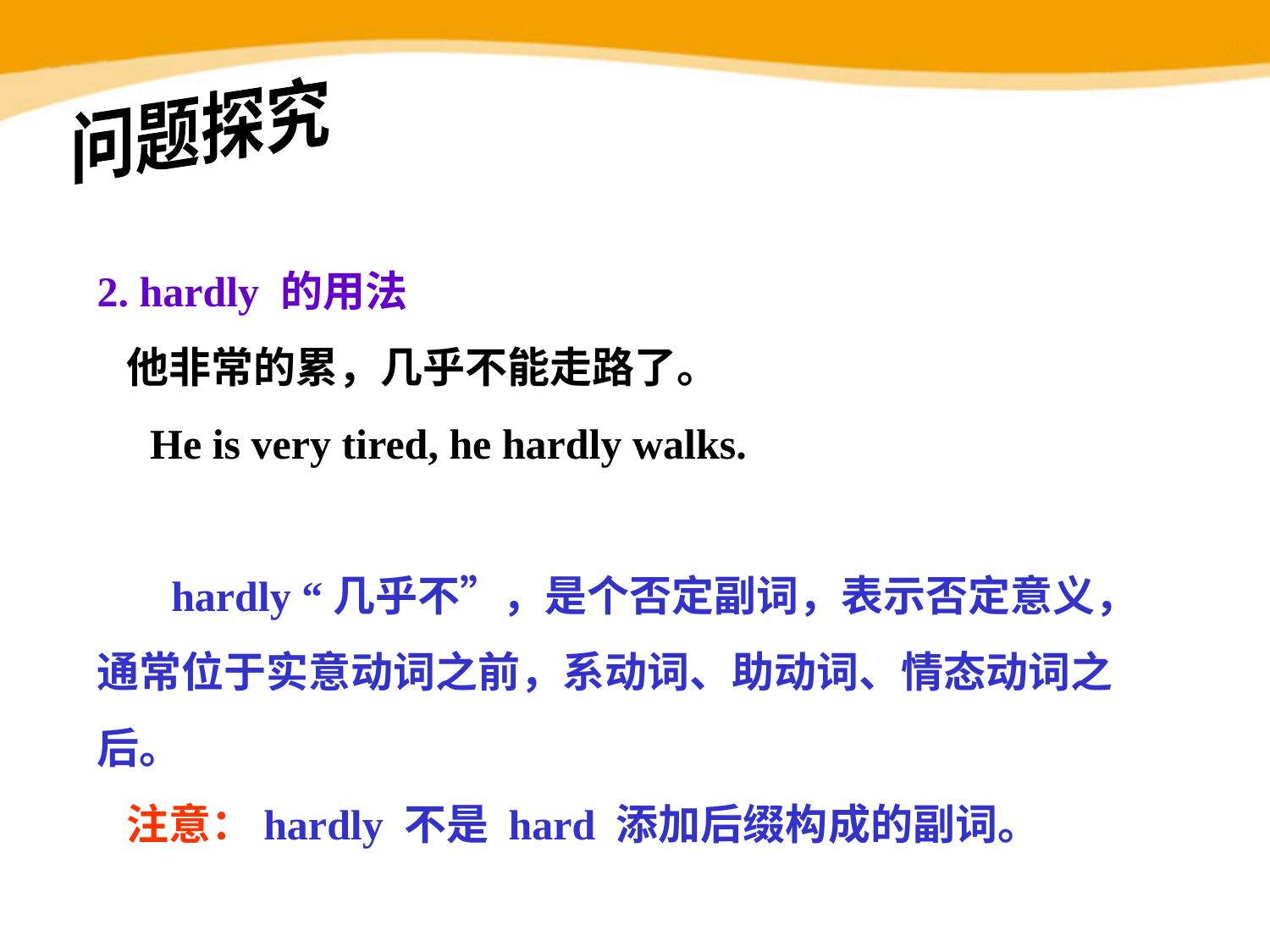

问题探究
2. hardly 的用法
  他非常的累，几乎不能走路了。
     He is very tired, he hardly walks.

       hardly “几乎不”，是个否定副词，表示否定意义，通常位于实意动词之前，系动词、助动词、情态动词之后。
  注意：hardly 不是 hard 添加后缀构成的副词。